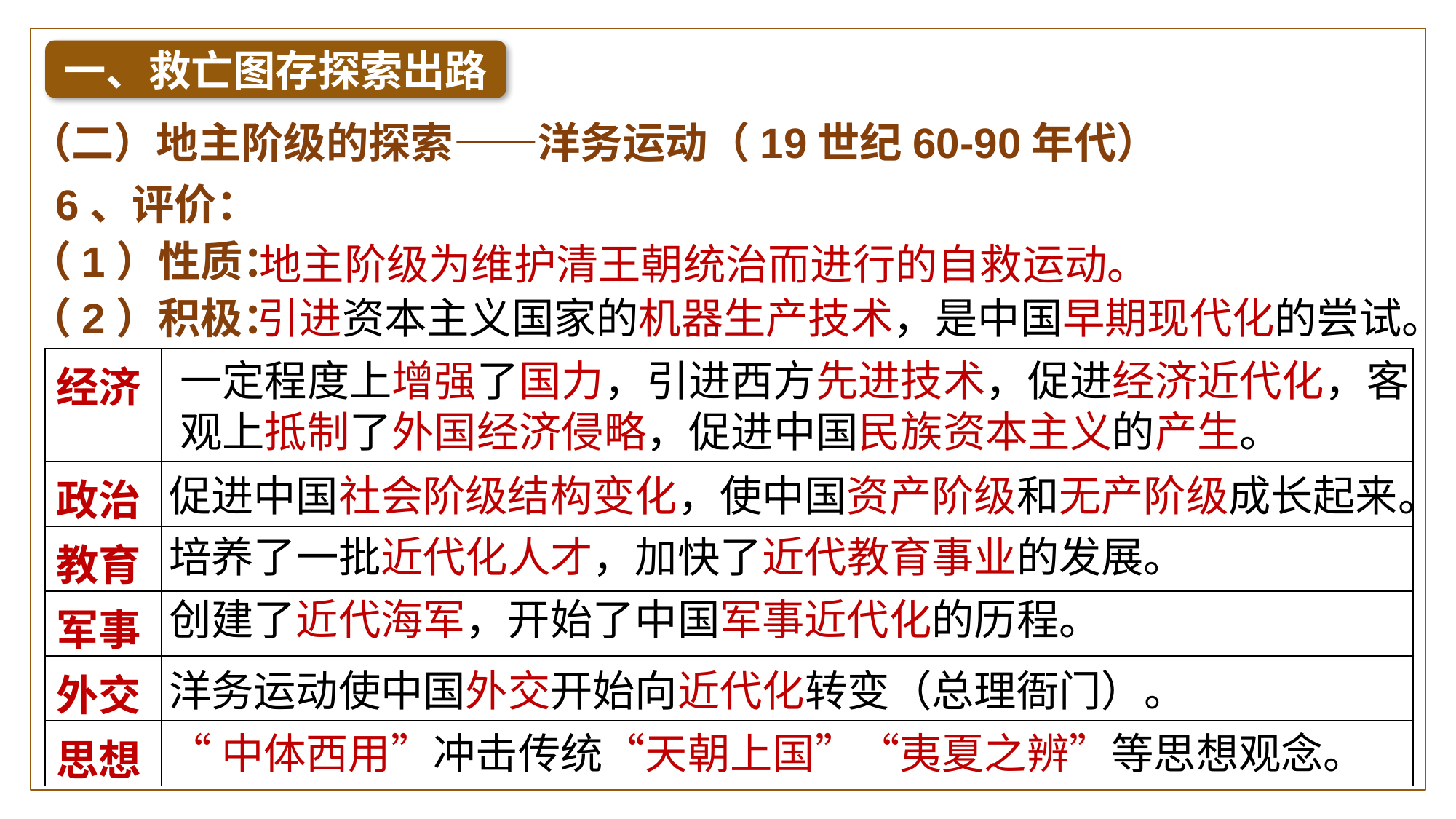

一、救亡图存探索出路
（二）地主阶级的探索——洋务运动（19世纪60-90年代）
6、评价：
 地主阶级为维护清王朝统治而进行的自救运动。
（1）性质：
（2）积极：
引进资本主义国家的机器生产技术，是中国早期现代化的尝试。
| 经济 |  |
| --- | --- |
| 政治 |  |
| 教育 |  |
| 军事 |  |
| 外交 |  |
| 思想 |  |
一定程度上增强了国力，引进西方先进技术，促进经济近代化，客观上抵制了外国经济侵略，促进中国民族资本主义的产生。
促进中国社会阶级结构变化，使中国资产阶级和无产阶级成长起来。
培养了一批近代化人才，加快了近代教育事业的发展。
创建了近代海军，开始了中国军事近代化的历程。
洋务运动使中国外交开始向近代化转变（总理衙门）。
“中体西用”冲击传统“天朝上国”“夷夏之辨”等思想观念。